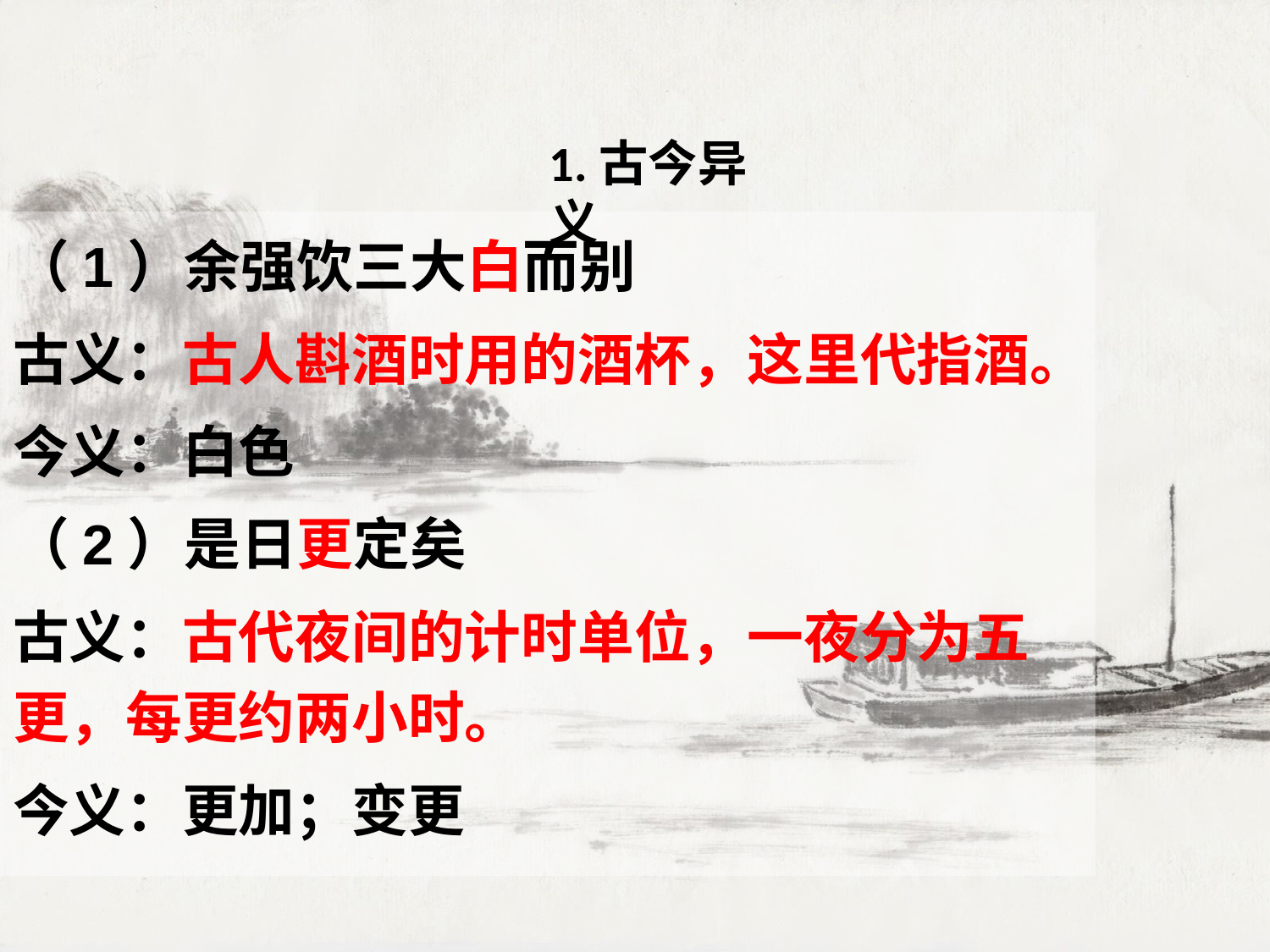

1.古今异义
（1）余强饮三大白而别
古义：古人斟酒时用的酒杯，这里代指酒。
今义：白色
（2）是日更定矣
古义：古代夜间的计时单位，一夜分为五更，每更约两小时。
今义：更加；变更